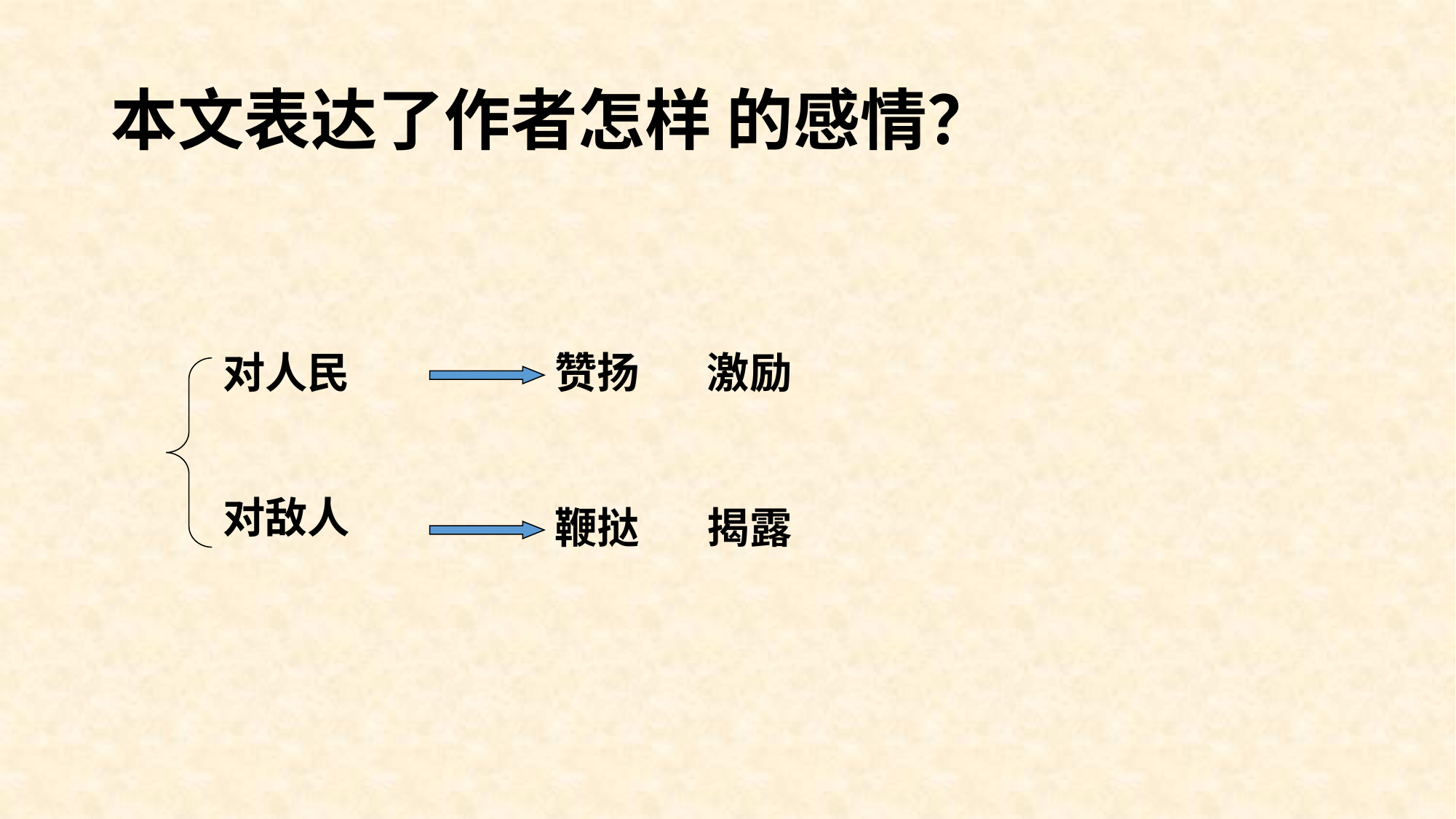

# 本文表达了作者怎样 的感情？
对人民

对敌人
赞扬       激励

鞭挞       揭露